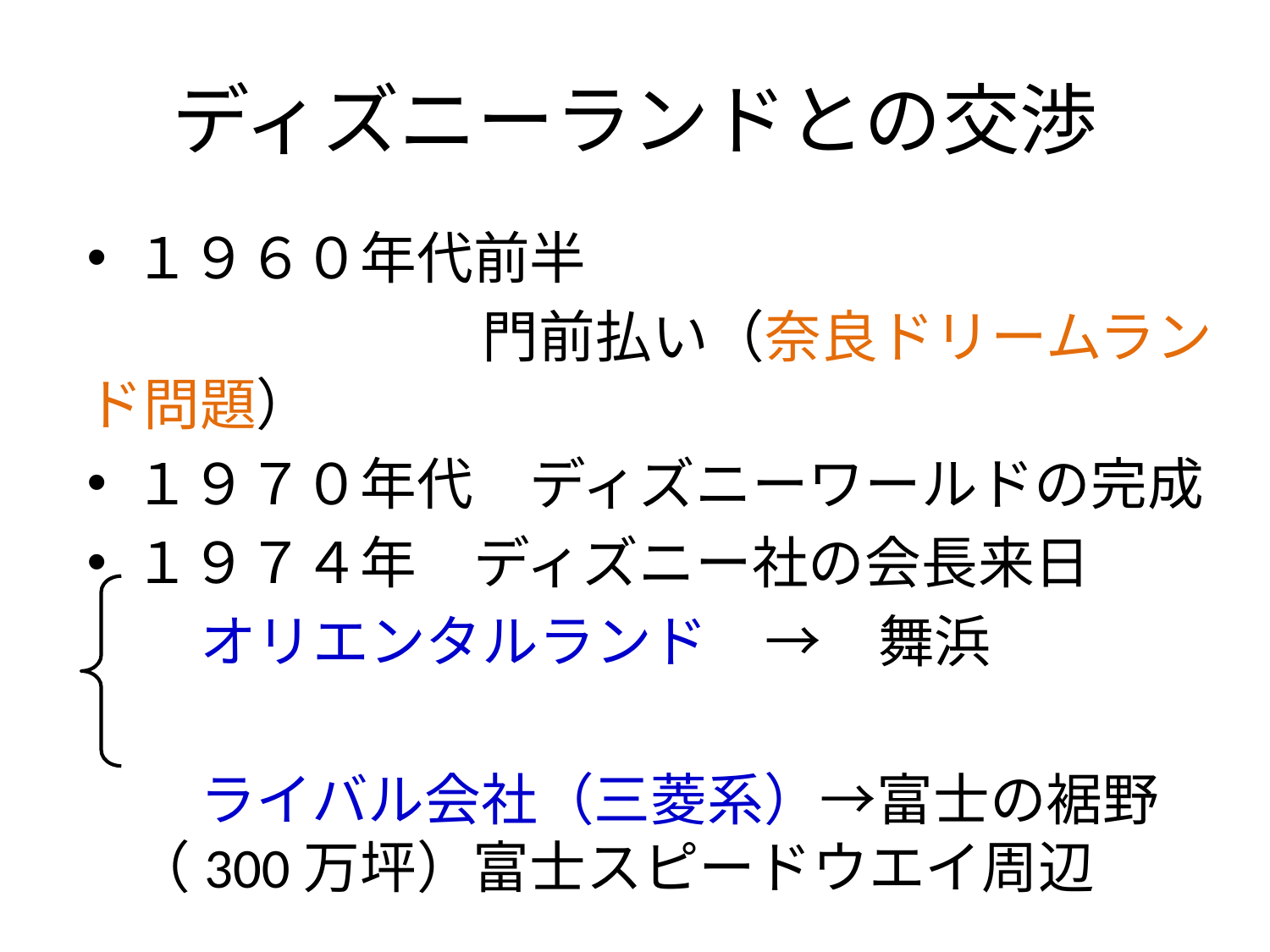

# ディズニーランドとの交渉
１９６０年代前半
　　　　　　　門前払い（奈良ドリームランド問題）
１９７０年代　ディズニーワールドの完成
１９７４年　ディズニー社の会長来日
　　オリエンタルランド　→　舞浜

　　ライバル会社（三菱系）→富士の裾野（300万坪）富士スピードウエイ周辺